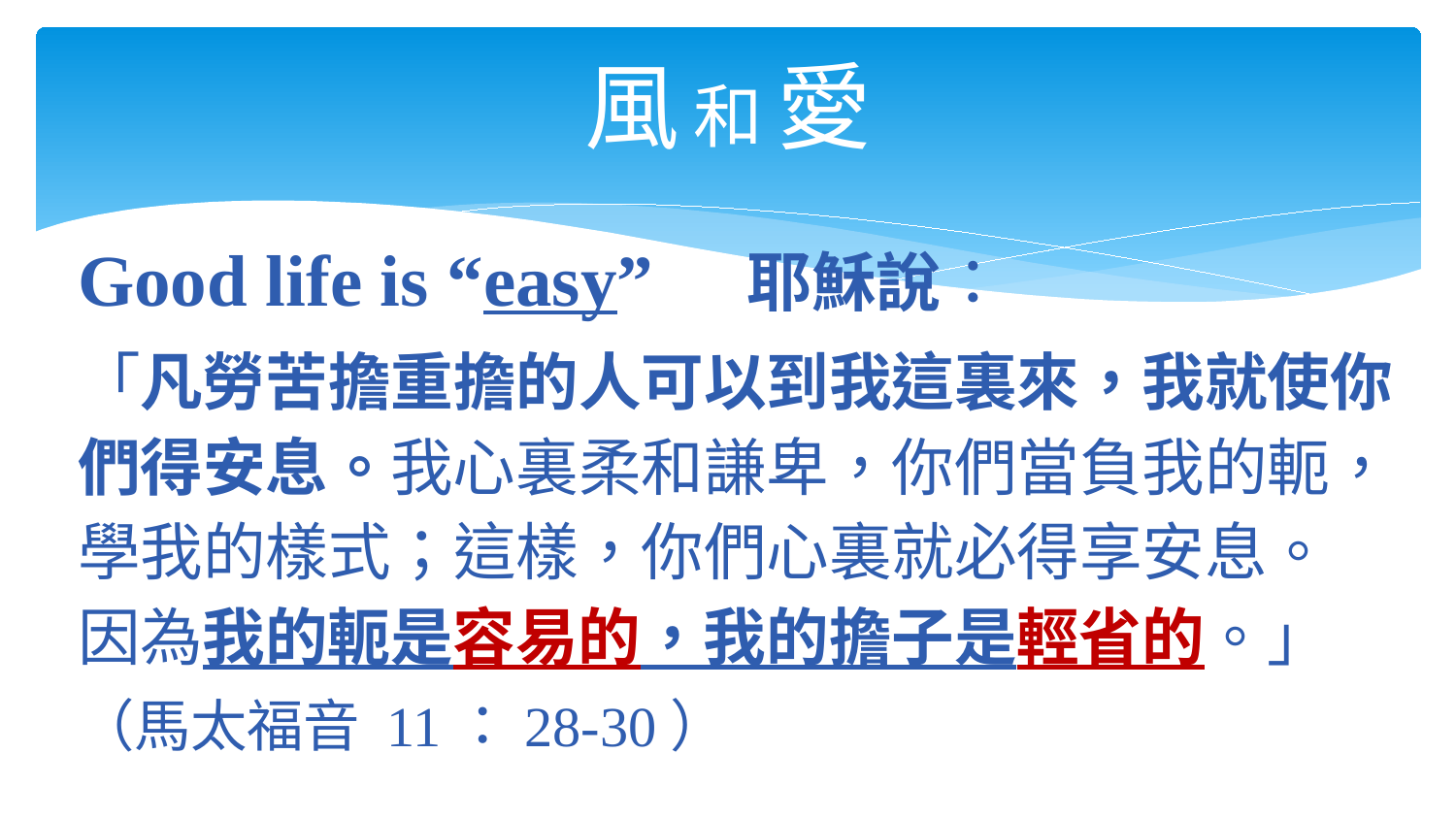

# 風 和 愛
Good life is “easy”  耶穌說：
「凡勞苦擔重擔的人可以到我這裏來，我就使你們得安息。我心裏柔和謙卑，你們當負我的軛，學我的樣式；這樣，你們心裏就必得享安息。 因為我的軛是容易的，我的擔子是輕省的。」（馬太福音 11：28-30）